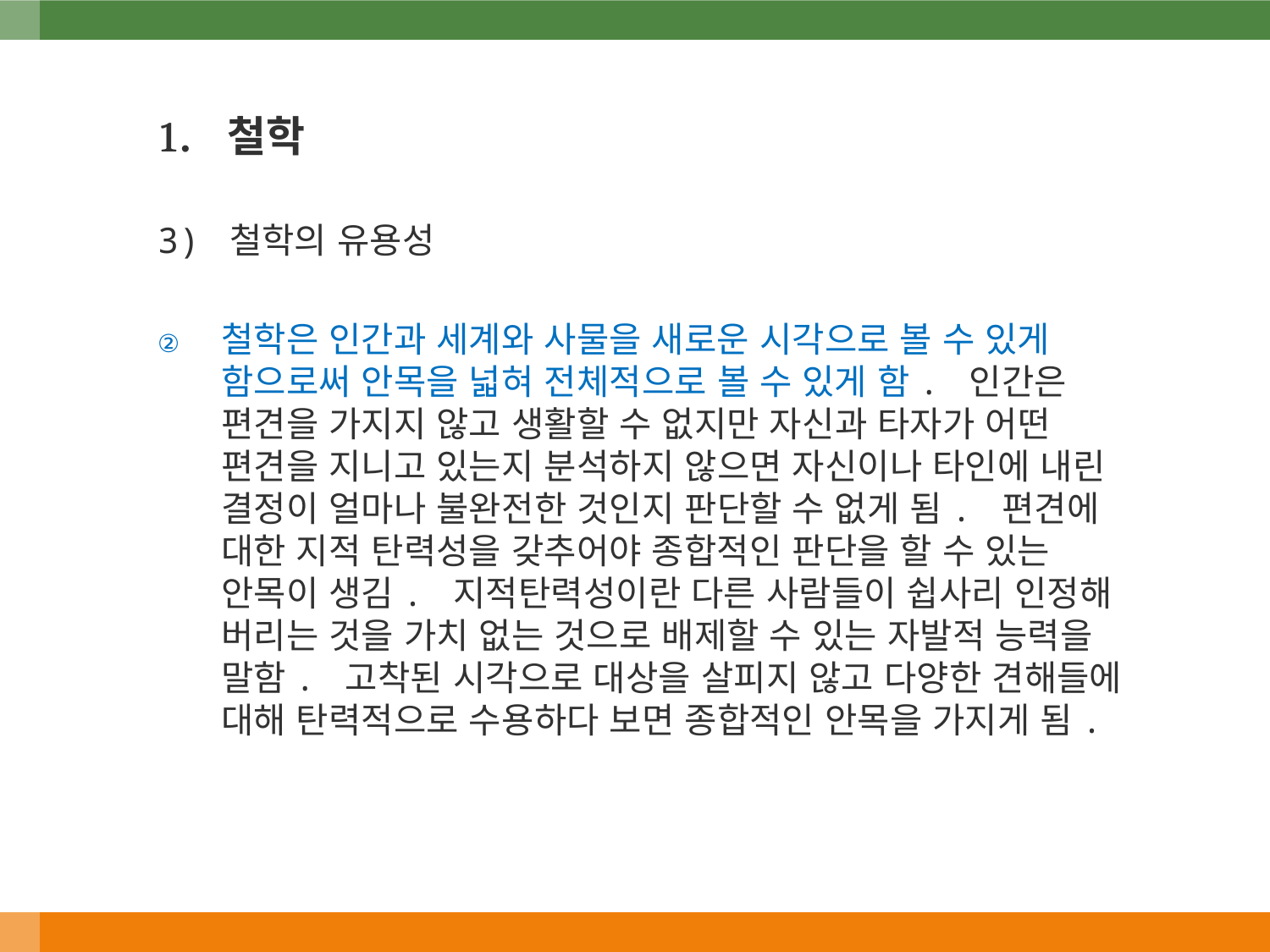

1.  철학

3) 철학의 유용성

철학은 인간과 세계와 사물을 새로운 시각으로 볼 수 있게 함으로써 안목을 넓혀 전체적으로 볼 수 있게 함. 인간은 편견을 가지지 않고 생활할 수 없지만 자신과 타자가 어떤 편견을 지니고 있는지 분석하지 않으면 자신이나 타인에 내린 결정이 얼마나 불완전한 것인지 판단할 수 없게 됨. 편견에 대한 지적 탄력성을 갖추어야 종합적인 판단을 할 수 있는 안목이 생김. 지적탄력성이란 다른 사람들이 쉽사리 인정해 버리는 것을 가치 없는 것으로 배제할 수 있는 자발적 능력을 말함. 고착된 시각으로 대상을 살피지 않고 다양한 견해들에 대해 탄력적으로 수용하다 보면 종합적인 안목을 가지게 됨.